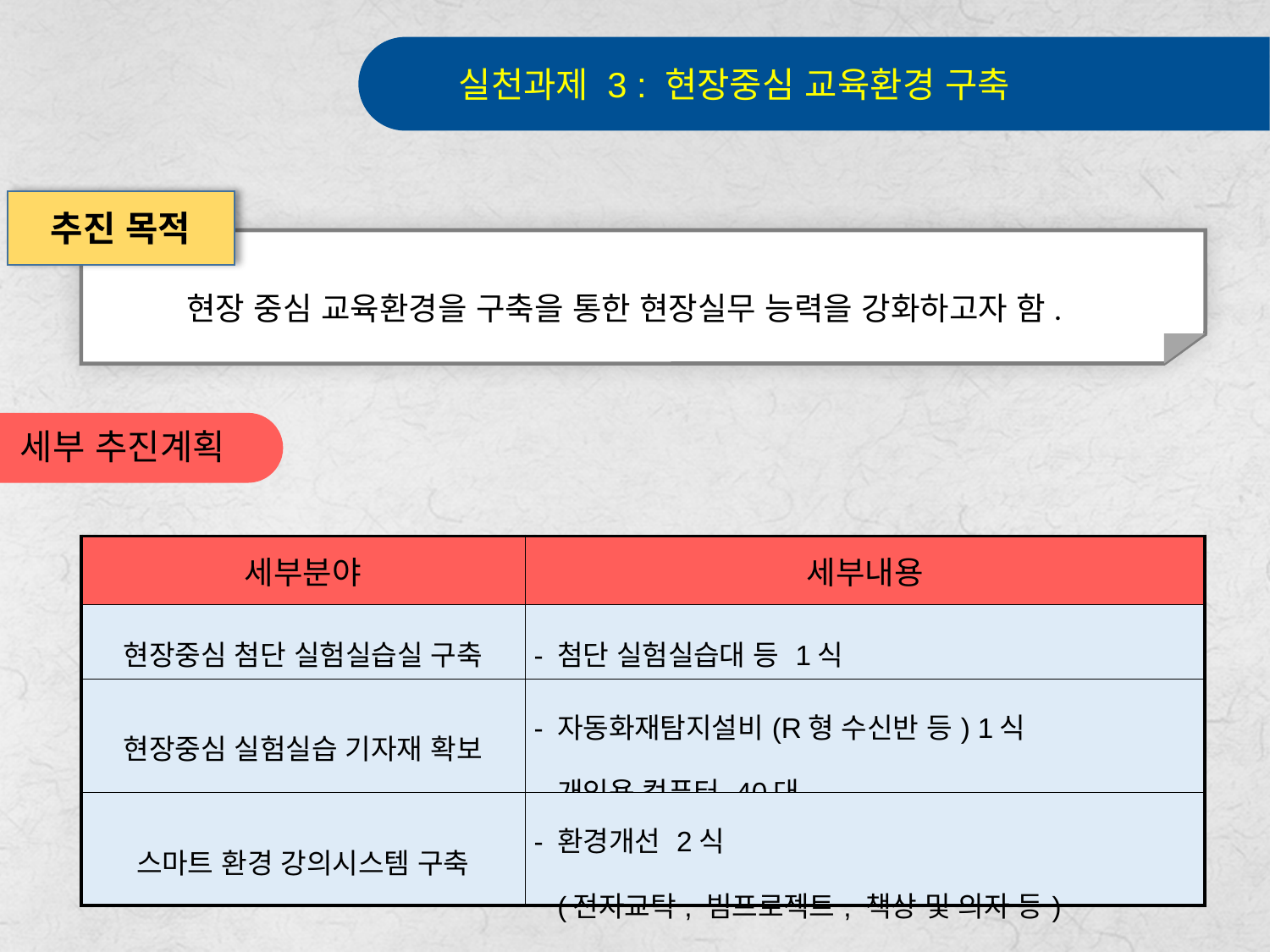

실천과제 3 : 현장중심 교육환경 구축

추진 목적

현장 중심 교육환경을 구축을 통한 현장실무 능력을 강화하고자 함.

세부 추진계획
| 세부분야 | 세부내용 |
| --- | --- |
| 현장중심 첨단 실험실습실 구축 | - 첨단 실험실습대 등 1식 |
| 현장중심 실험실습 기자재 확보 | - 자동화재탐지설비(R형 수신반 등) 1식 - 개인용 컴퓨터 40대 |
| 스마트 환경 강의시스템 구축 | - 환경개선 2식 (전자교탁, 빔프로젝트, 책상 및 의자 등) |